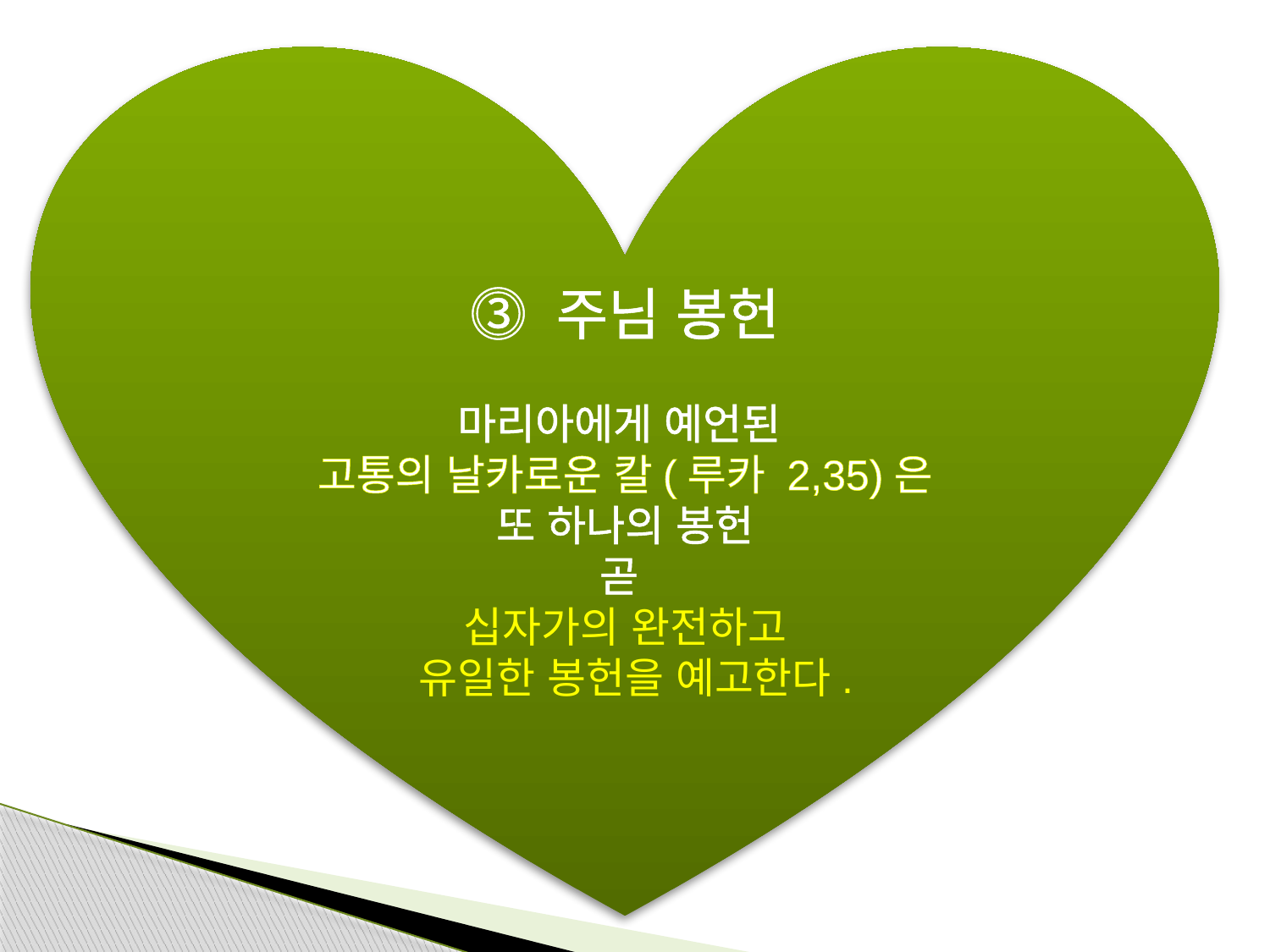

⓷ 주님 봉헌

마리아에게 예언된
고통의 날카로운 칼(루카 2,35)은
또 하나의 봉헌
곧
십자가의 완전하고
 유일한 봉헌을 예고한다.